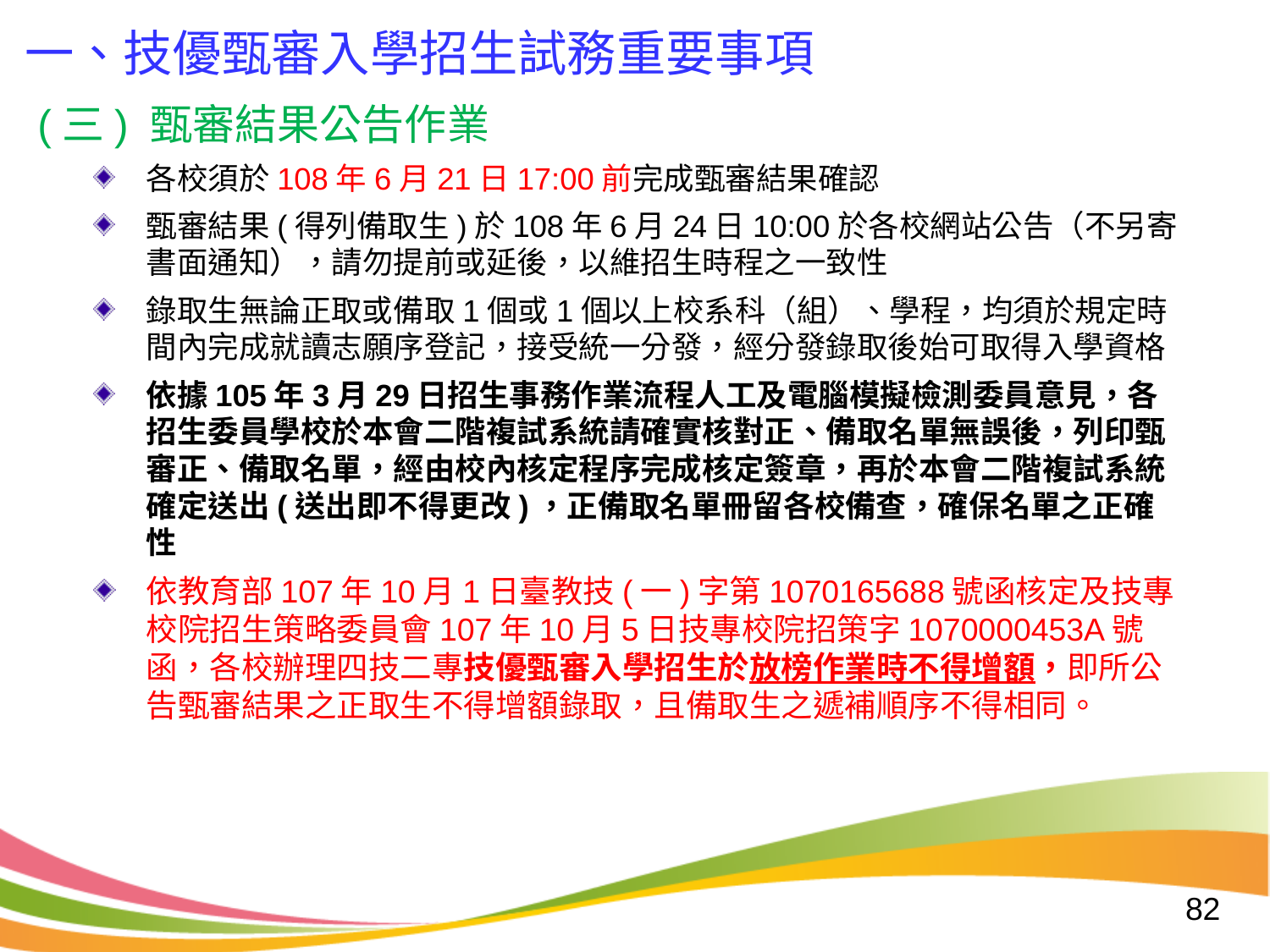

一、技優甄審入學招生試務重要事項
(三) 甄審結果公告作業
各校須於108年6月21日17:00前完成甄審結果確認
甄審結果(得列備取生)於108年6月24日10:00於各校網站公告（不另寄書面通知），請勿提前或延後，以維招生時程之一致性
錄取生無論正取或備取1個或1個以上校系科（組）、學程，均須於規定時間內完成就讀志願序登記，接受統一分發，經分發錄取後始可取得入學資格
依據105年3月29日招生事務作業流程人工及電腦模擬檢測委員意見，各招生委員學校於本會二階複試系統請確實核對正、備取名單無誤後，列印甄審正、備取名單，經由校內核定程序完成核定簽章，再於本會二階複試系統確定送出(送出即不得更改)，正備取名單冊留各校備查，確保名單之正確性
依教育部107年10月1日臺教技(一)字第1070165688號函核定及技專校院招生策略委員會107年10月5日技專校院招策字1070000453A號函，各校辦理四技二專技優甄審入學招生於放榜作業時不得增額，即所公告甄審結果之正取生不得增額錄取，且備取生之遞補順序不得相同。